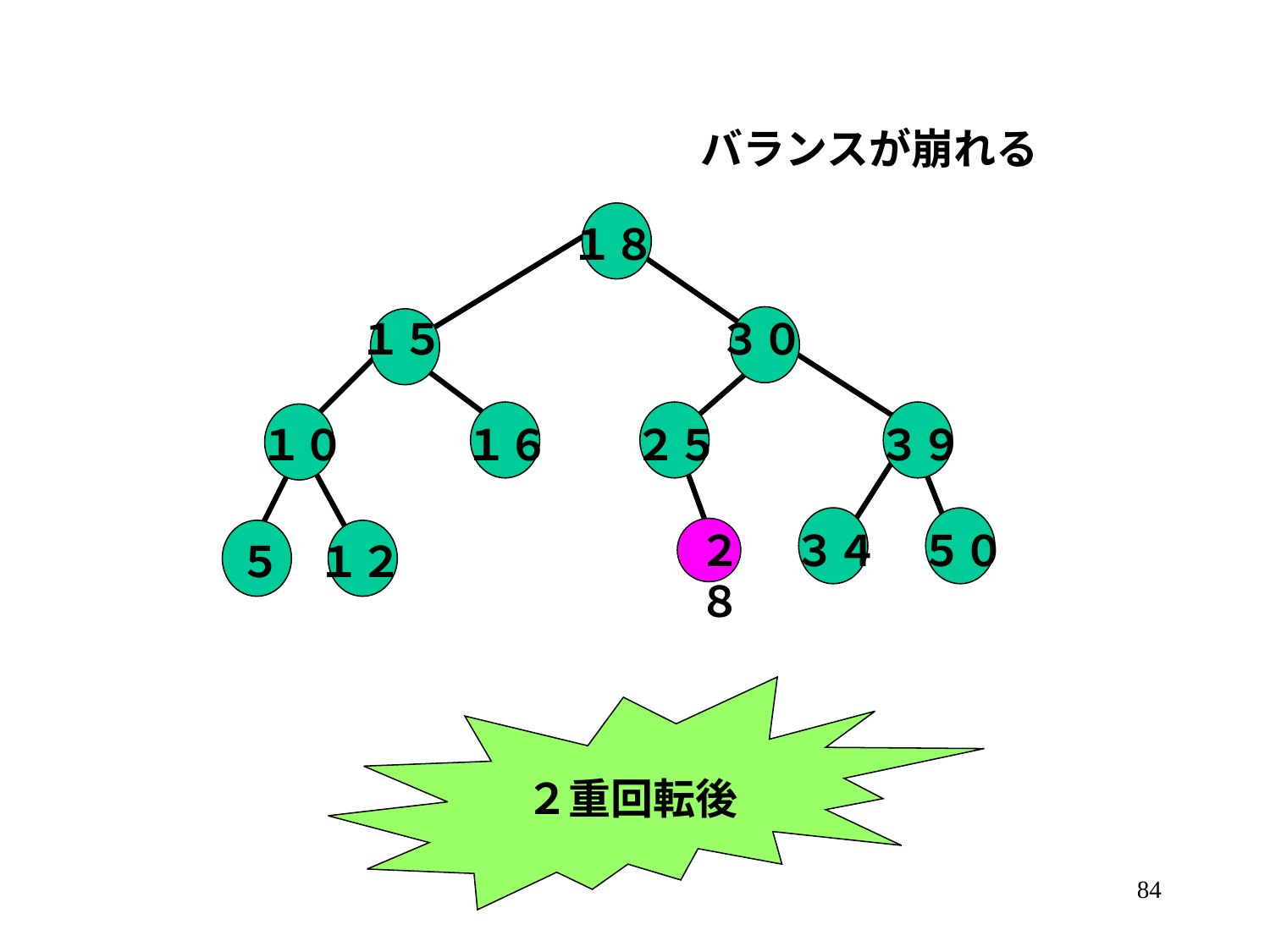

バランスが崩れる

１８

１５
３０

１０
１６
２５
３９

２８
３４
５０

５
１２
２重回転後
84